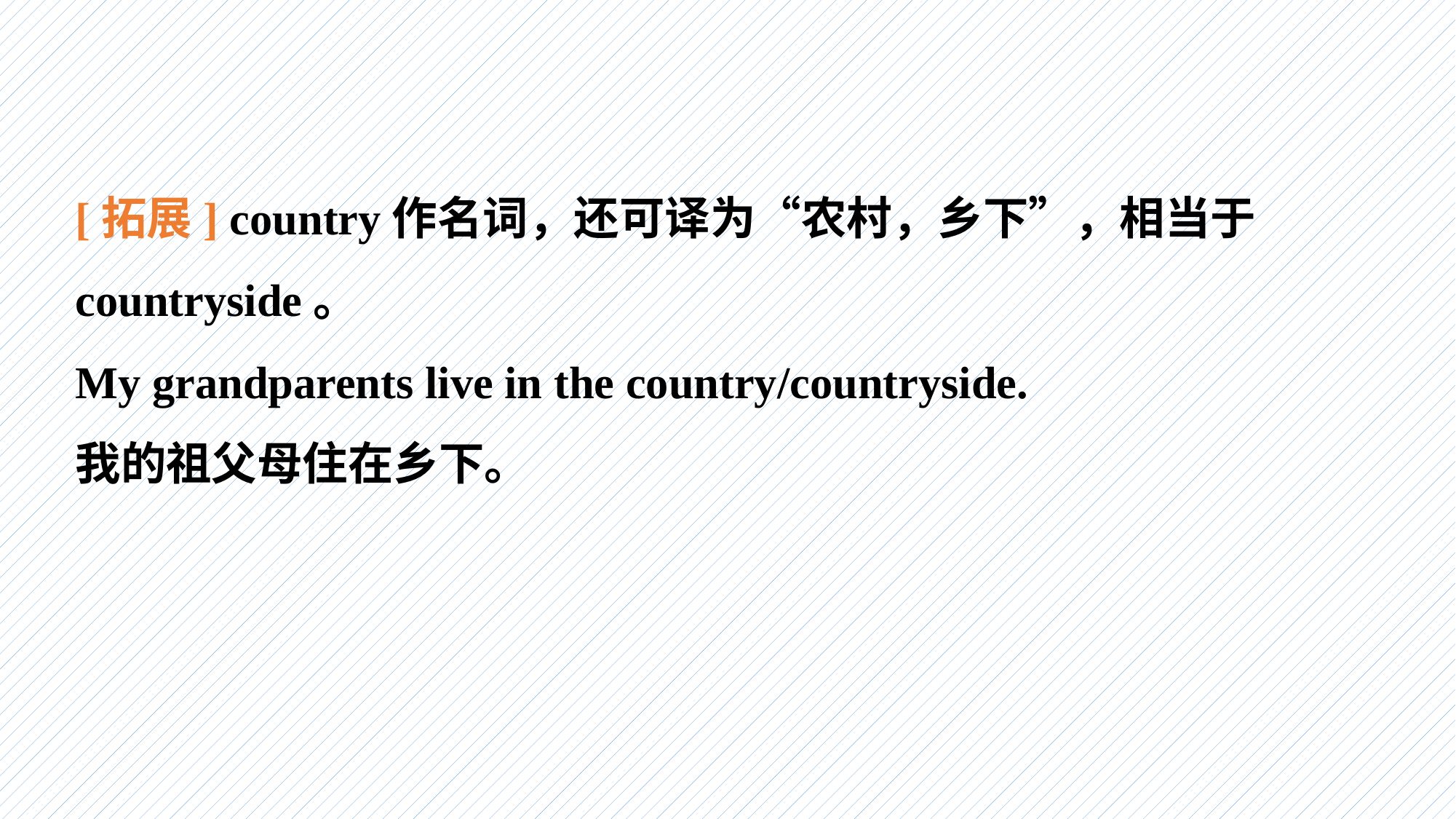

[拓展] country作名词，还可译为“农村，乡下”，相当于countryside。
My grandparents live in the country/countryside.
我的祖父母住在乡下。